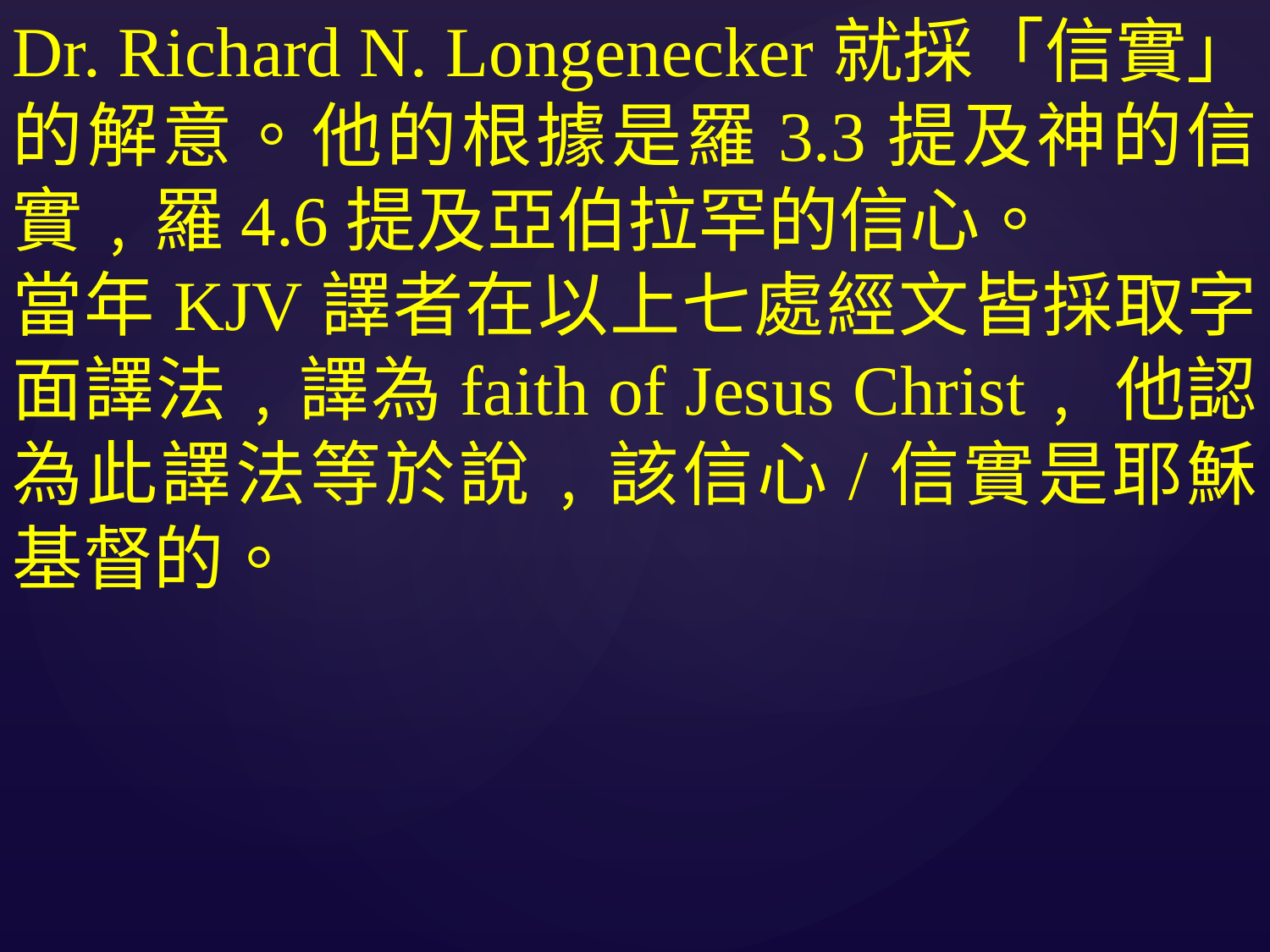

Dr. Richard N. Longenecker就採「信實」的解意。他的根據是羅3.3提及神的信實﹐羅4.6提及亞伯拉罕的信心。
當年KJV譯者在以上七處經文皆採取字面譯法﹐譯為faith of Jesus Christ﹐他認為此譯法等於說﹐該信心/信實是耶穌基督的。